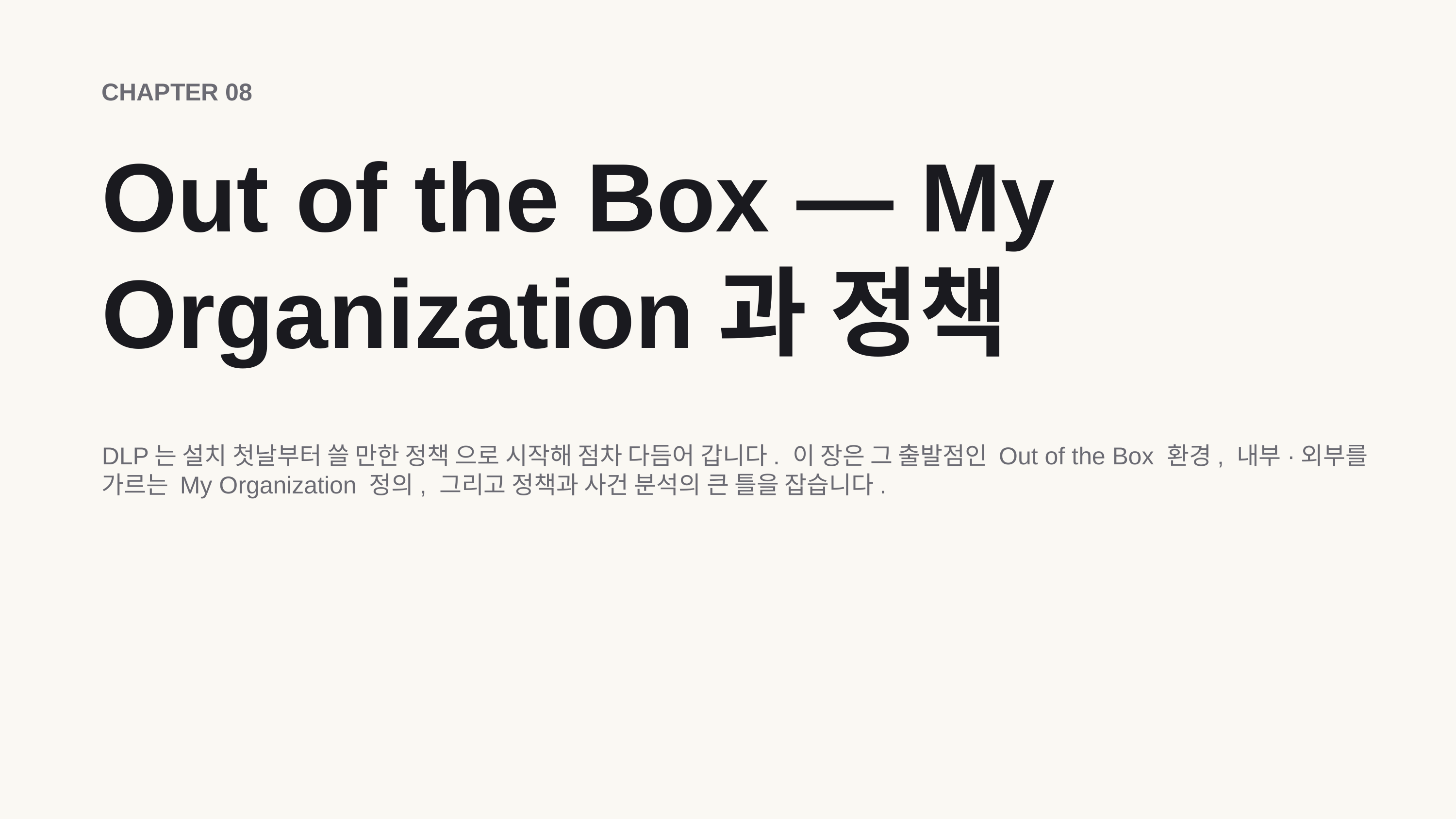

CHAPTER 08
Out of the Box — My Organization과 정책
DLP는 설치 첫날부터 쓸 만한 정책 으로 시작해 점차 다듬어 갑니다. 이 장은 그 출발점인 Out of the Box 환경, 내부·외부를 가르는 My Organization 정의, 그리고 정책과 사건 분석의 큰 틀을 잡습니다.